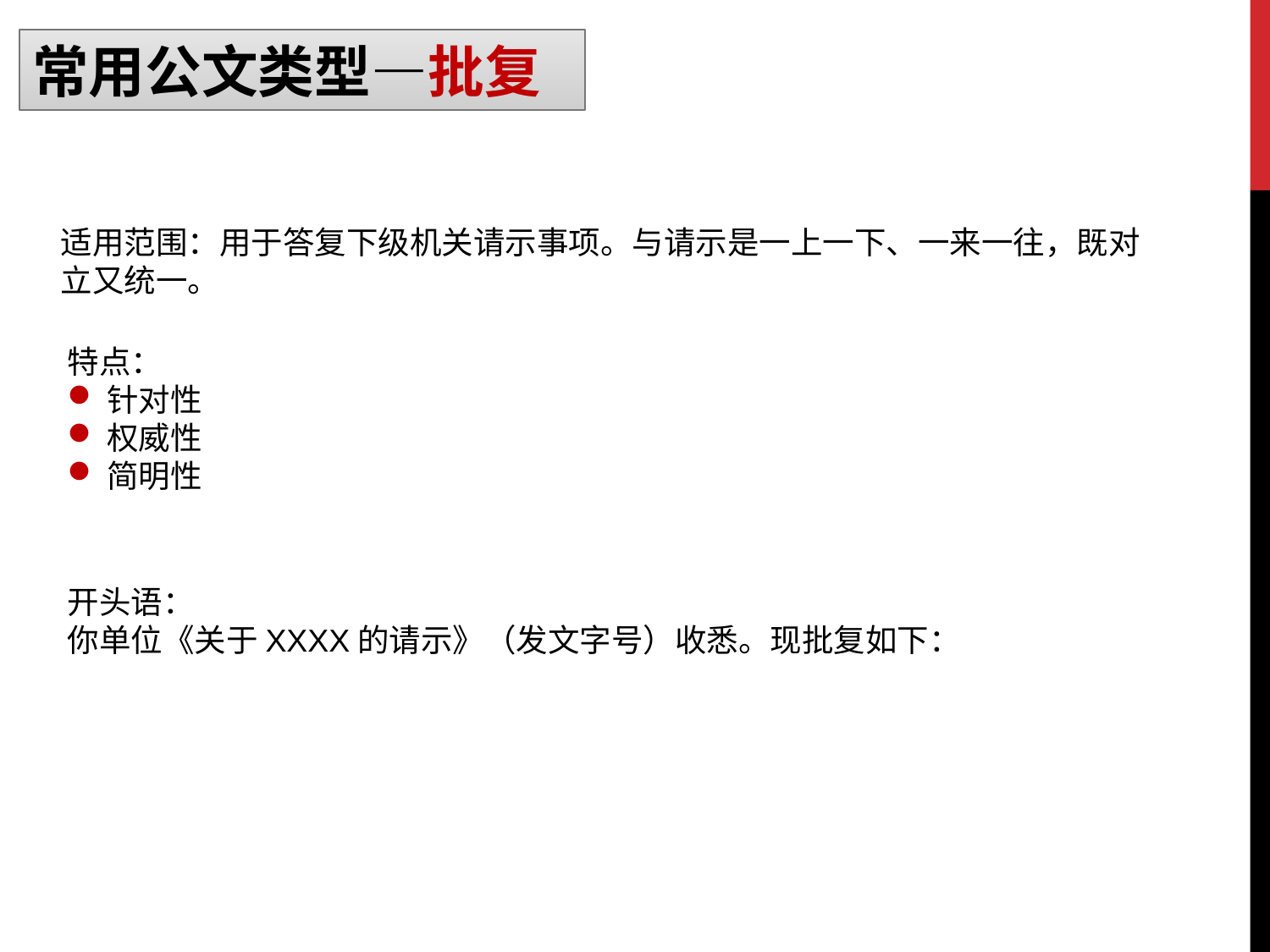

常用公文类型—批复
适用范围：用于答复下级机关请示事项。与请示是一上一下、一来一往，既对立又统一。

特点：
针对性
权威性
简明性

开头语：
你单位《关于XXXX的请示》（发文字号）收悉。现批复如下：